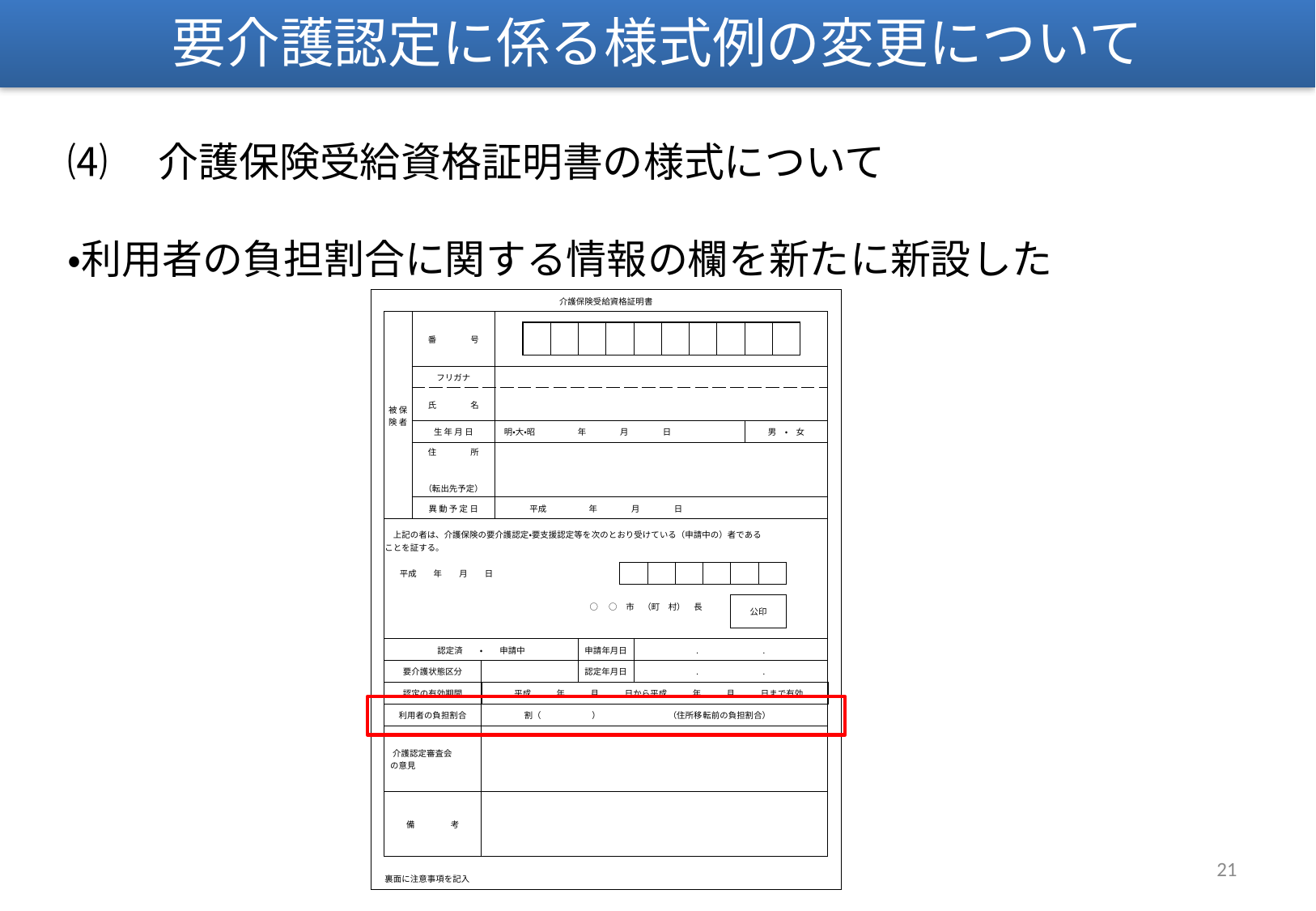

要介護認定に係る様式例の変更について
⑷　介護保険受給資格証明書の様式について

・利用者の負担割合に関する情報の欄を新たに新設した
|  | 介護保険受給資格証明書 |  |  |  |  |  |  |  |  |  |  |  |  |  |  |  |  |  |  |  |  |  |  |  |  |  |  |  |  |  |  |  |  |
| --- | --- | --- | --- | --- | --- | --- | --- | --- | --- | --- | --- | --- | --- | --- | --- | --- | --- | --- | --- | --- | --- | --- | --- | --- | --- | --- | --- | --- | --- | --- | --- | --- | --- |
|  |  |  |  |  |  |  |  |  |  |  |  |  |  |  |  |  |  |  |  |  |  |  |  |  |  |  |  |  |  |  |  |  |  |
|  | 被 保 険 者 |  | 番　　　　号 |  |  |  |  |  |  |  |  |  |  |  |  |  |  |  |  |  |  |  |  |  |  |  |  |  |  |  |  |  |  |
|  |  |  |  |  |  |  |  |  |  |  |  |  |  |  |  |  |  |  |  |  |  |  |  |  |  |  |  |  |  |  |  |  |  |
|  |  |  |  |  |  |  |  |  |  |  |  |  |  |  |  |  |  |  |  |  |  |  |  |  |  |  |  |  |  |  |  |  |  |
|  |  |  |  |  |  |  |  |  |  |  |  |  |  |  |  |  |  |  |  |  |  |  |  |  |  |  |  |  |  |  |  |  |  |
|  |  |  |  |  |  |  |  |  |  |  |  |  |  |  |  |  |  |  |  |  |  |  |  |  |  |  |  |  |  |  |  |  |  |
|  |  |  | フリガナ |  |  |  |  |  |  |  |  |  |  |  |  |  |  |  |  |  |  |  |  |  |  |  |  |  |  |  |  |  |  |
|  |  |  |  |  |  |  |  |  |  |  |  |  |  |  |  |  |  |  |  |  |  |  |  |  |  |  |  |  |  |  |  |  |  |
|  |  |  | 氏　　　　名 |  |  |  |  |  |  |  |  |  |  |  |  |  |  |  |  |  |  |  |  |  |  |  |  |  |  |  |  |  |  |
|  |  |  |  |  |  |  |  |  |  |  |  |  |  |  |  |  |  |  |  |  |  |  |  |  |  |  |  |  |  |  |  |  |  |
|  |  |  |  |  |  |  |  |  |  |  |  |  |  |  |  |  |  |  |  |  |  |  |  |  |  |  |  |  |  |  |  |  |  |
|  |  |  | 生 年 月 日 |  |  |  |  |  | 明・大・昭　　　　　年　　　　月　　　　日 |  |  |  |  |  |  |  |  |  |  |  |  |  |  |  |  |  | 男　・　女 |  |  |  |  |  |  |
|  |  |  |  |  |  |  |  |  |  |  |  |  |  |  |  |  |  |  |  |  |  |  |  |  |  |  |  |  |  |  |  |  |  |
|  |  |  | 住　　　　所 （転出先予定） |  |  |  |  |  |  |  |  |  |  |  |  |  |  |  |  |  |  |  |  |  |  |  |  |  |  |  |  |  |  |
|  |  |  |  |  |  |  |  |  |  |  |  |  |  |  |  |  |  |  |  |  |  |  |  |  |  |  |  |  |  |  |  |  |  |
|  |  |  |  |  |  |  |  |  |  |  |  |  |  |  |  |  |  |  |  |  |  |  |  |  |  |  |  |  |  |  |  |  |  |
|  |  |  |  |  |  |  |  |  |  |  |  |  |  |  |  |  |  |  |  |  |  |  |  |  |  |  |  |  |  |  |  |  |  |
|  |  |  |  |  |  |  |  |  |  |  |  |  |  |  |  |  |  |  |  |  |  |  |  |  |  |  |  |  |  |  |  |  |  |
|  |  |  | 異 動 予 定 日 |  |  |  |  |  | 平成　　　　　年　　　　月　　　　日 |  |  |  |  |  |  |  |  |  |  |  |  |  |  |  |  |  |  |  |  |  |  |  |  |
|  |  |  |  |  |  |  |  |  |  |  |  |  |  |  |  |  |  |  |  |  |  |  |  |  |  |  |  |  |  |  |  |  |  |
|  | 上記の者は、介護保険の要介護認定・要支援認定等を次のとおり受けている（申請中の）者である ことを証する。 |  |  |  |  |  |  |  |  |  |  |  |  |  |  |  |  |  |  |  |  |  |  |  |  |  |  |  |  |  |  |  |  |
|  |  |  |  |  |  |  |  |  |  |  |  |  |  |  |  |  |  |  |  |  |  |  |  |  |  |  |  |  |  |  |  |  |  |
|  |  |  |  |  |  |  |  |  |  |  |  |  |  |  |  |  |  |  |  |  |  |  |  |  |  |  |  |  |  |  |  |  |  |
|  |  |  |  |  |  |  |  |  |  |  |  |  |  |  |  |  |  |  |  |  |  |  |  |  |  |  |  |  |  |  |  |  |  |
|  | 平成　　年　　月　　日 |  |  |  |  |  |  |  |  |  |  |  |  |  |  |  |  |  |  |  |  |  |  |  |  |  |  |  |  |  |  |  |  |
|  |  |  |  |  |  |  |  |  |  |  |  |  |  |  |  |  |  |  |  |  |  |  |  |  |  |  |  |  |  |  |  |  |  |
|  |  |  |  |  |  |  |  |  |  |  |  |  |  |  |  |  |  |  |  |  |  |  |  |  |  |  |  |  |  |  |  |  |  |
|  |  |  |  |  |  |  |  |  |  |  |  |  |  | ○　○　市　（町　村）　長 |  |  |  |  |  |  |  |  |  |  |  | 公印 |  |  |  |  |  |  |  |
|  |  |  |  |  |  |  |  |  |  |  |  |  |  |  |  |  |  |  |  |  |  |  |  |  |  |  |  |  |  |  |  |  |  |
|  |  |  |  |  |  |  |  |  |  |  |  |  |  |  |  |  |  |  |  |  |  |  |  |  |  |  |  |  |  |  |  |  |  |
|  |  |  |  |  |  |  |  |  |  |  |  |  |  |  |  |  |  |  |  |  |  |  |  |  |  |  |  |  |  |  |  |  |  |
|  | 認定済　　・　　申請中 |  |  |  |  |  |  |  |  |  |  |  |  |  | 申請年月日 |  |  |  | .　　　　　　　. |  |  |  |  |  |  |  |  |  |  |  |  |  |  |
|  |  |  |  |  |  |  |  |  |  |  |  |  |  |  |  |  |  |  |  |  |  |  |  |  |  |  |  |  |  |  |  |  |  |
|  | 要介護状態区分 |  |  |  |  |  |  |  |  |  |  |  |  |  | 認定年月日 |  |  |  | .　　　　　　　. |  |  |  |  |  |  |  |  |  |  |  |  |  |  |
|  |  |  |  |  |  |  |  |  |  |  |  |  |  |  |  |  |  |  |  |  |  |  |  |  |  |  |  |  |  |  |  |  |  |
|  | 認定の有効期間 |  |  |  |  |  |  | 平成　　　年　　　月　　　日から平成　　　年　　　月　　　日まで有効 |  |  |  |  |  |  |  |  |  |  |  |  |  |  |  |  |  |  |  |  |  |  |  |  |  |
|  |  |  |  |  |  |  |  |  |  |  |  |  |  |  |  |  |  |  |  |  |  |  |  |  |  |  |  |  |  |  |  |  |  |
|  | 利用者の負担割合 |  |  |  |  |  |  | 割（　　　　　　）　　　　　　　　（住所移転前の負担割合） |  |  |  |  |  |  |  |  |  |  |  |  |  |  |  |  |  |  |  |  |  |  |  |  |  |
|  |  |  |  |  |  |  |  |  |  |  |  |  |  |  |  |  |  |  |  |  |  |  |  |  |  |  |  |  |  |  |  |  |  |
|  | 介護認定審査会 の意見 |  |  |  |  |  |  |  |  |  |  |  |  |  |  |  |  |  |  |  |  |  |  |  |  |  |  |  |  |  |  |  |  |
|  |  |  |  |  |  |  |  |  |  |  |  |  |  |  |  |  |  |  |  |  |  |  |  |  |  |  |  |  |  |  |  |  |  |
|  |  |  |  |  |  |  |  |  |  |  |  |  |  |  |  |  |  |  |  |  |  |  |  |  |  |  |  |  |  |  |  |  |  |
|  |  |  |  |  |  |  |  |  |  |  |  |  |  |  |  |  |  |  |  |  |  |  |  |  |  |  |  |  |  |  |  |  |  |
|  |  |  |  |  |  |  |  |  |  |  |  |  |  |  |  |  |  |  |  |  |  |  |  |  |  |  |  |  |  |  |  |  |  |
|  |  |  |  |  |  |  |  |  |  |  |  |  |  |  |  |  |  |  |  |  |  |  |  |  |  |  |  |  |  |  |  |  |  |
|  | 備　　 　　考 |  |  |  |  |  |  |  |  |  |  |  |  |  |  |  |  |  |  |  |  |  |  |  |  |  |  |  |  |  |  |  |  |
|  |  |  |  |  |  |  |  |  |  |  |  |  |  |  |  |  |  |  |  |  |  |  |  |  |  |  |  |  |  |  |  |  |  |
|  |  |  |  |  |  |  |  |  |  |  |  |  |  |  |  |  |  |  |  |  |  |  |  |  |  |  |  |  |  |  |  |  |  |
|  |  |  |  |  |  |  |  |  |  |  |  |  |  |  |  |  |  |  |  |  |  |  |  |  |  |  |  |  |  |  |  |  |  |
|  |  |  |  |  |  |  |  |  |  |  |  |  |  |  |  |  |  |  |  |  |  |  |  |  |  |  |  |  |  |  |  |  |  |
|  |  |  |  |  |  |  |  |  |  |  |  |  |  |  |  |  |  |  |  |  |  |  |  |  |  |  |  |  |  |  |  |  |  |
|  |  |  |  |  |  |  |  |  |  |  |  |  |  |  |  |  |  |  |  |  |  |  |  |  |  |  |  |  |  |  |  |  |  |
|  | 裏面に注意事項を記入 |  |  |  |  |  |  |  |  |  |  |  |  |  |  |  |  |  |  |  |  |  |  |  |  |  |  |  |  |  |  |  |  |
|  |  |  |  |  |  |  |  |  |  |  |  |  |  |  |  |  |  |  |  |  |  |  |  |  |  |  |  |  |  |  |  |  |  |

21